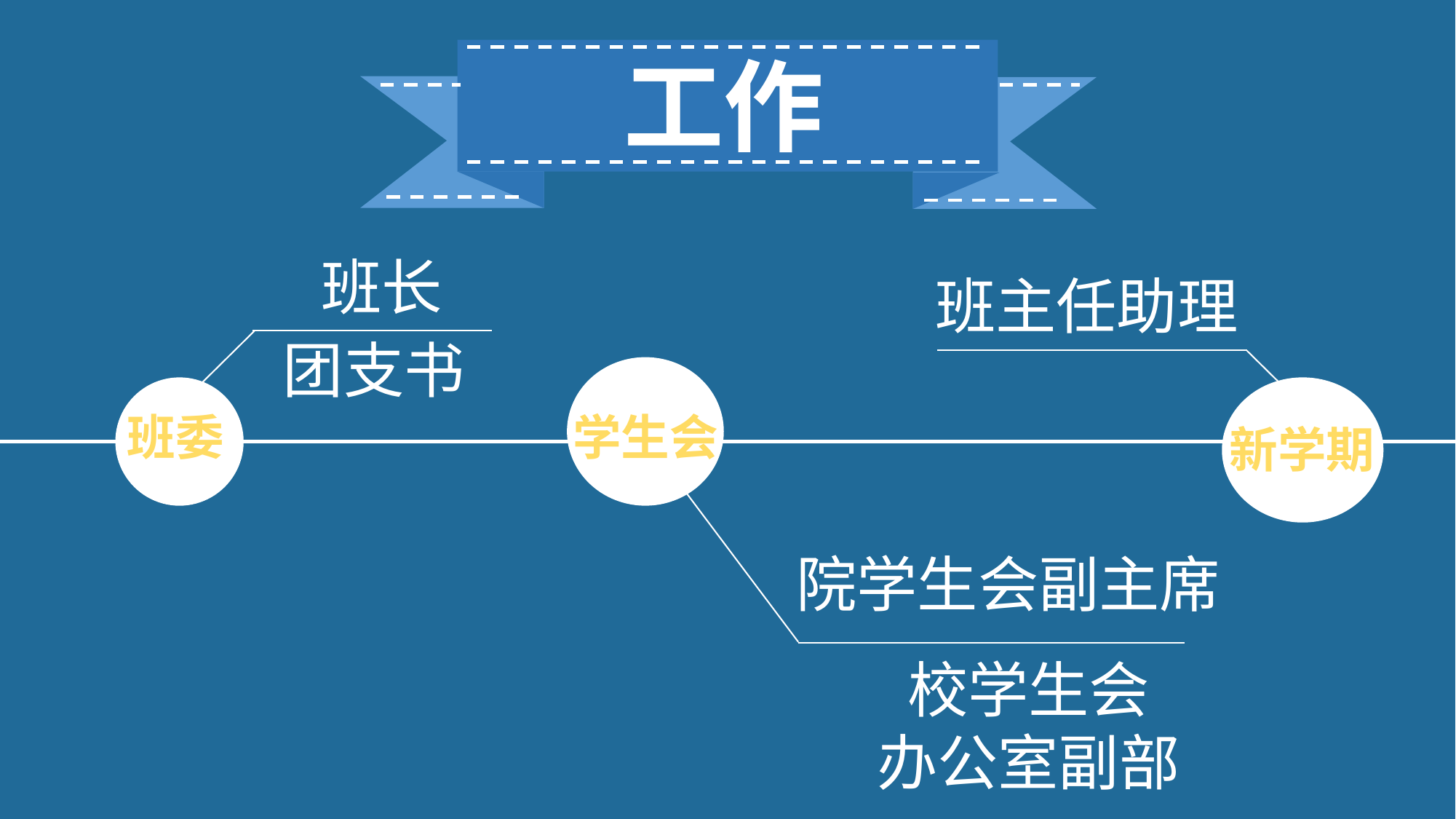

工作

班长
班主任助理
团支书

班委
学生会
新学期
院学生会副主席
校学生会
办公室副部